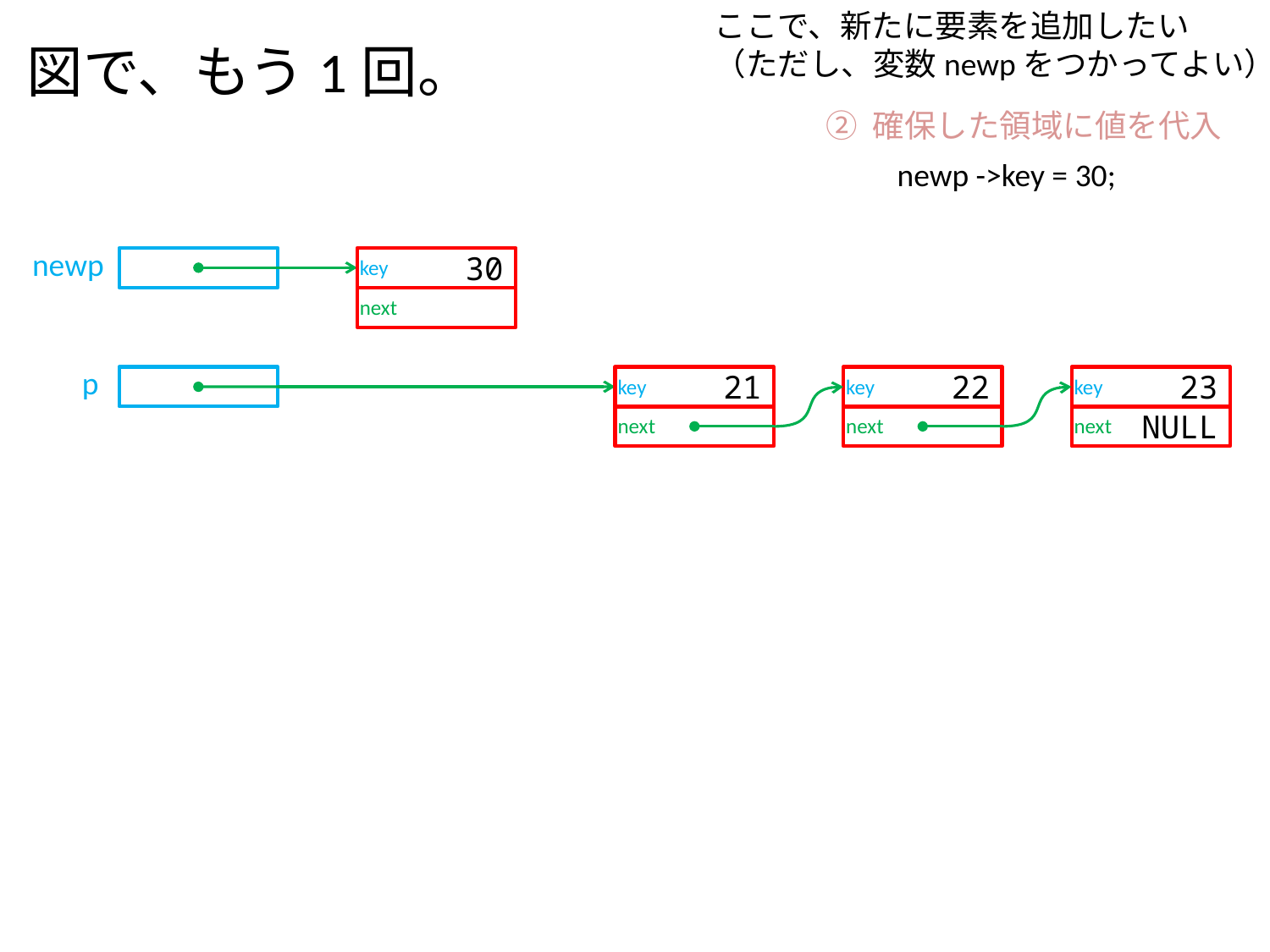

ここで、新たに要素を追加したい
（ただし、変数newpをつかってよい）
図で、もう1回。
② 確保した領域に値を代入
newp ->key = 30;
newp

key
30
next

p

key
21
key
22
key
23
next

next

next
NULL